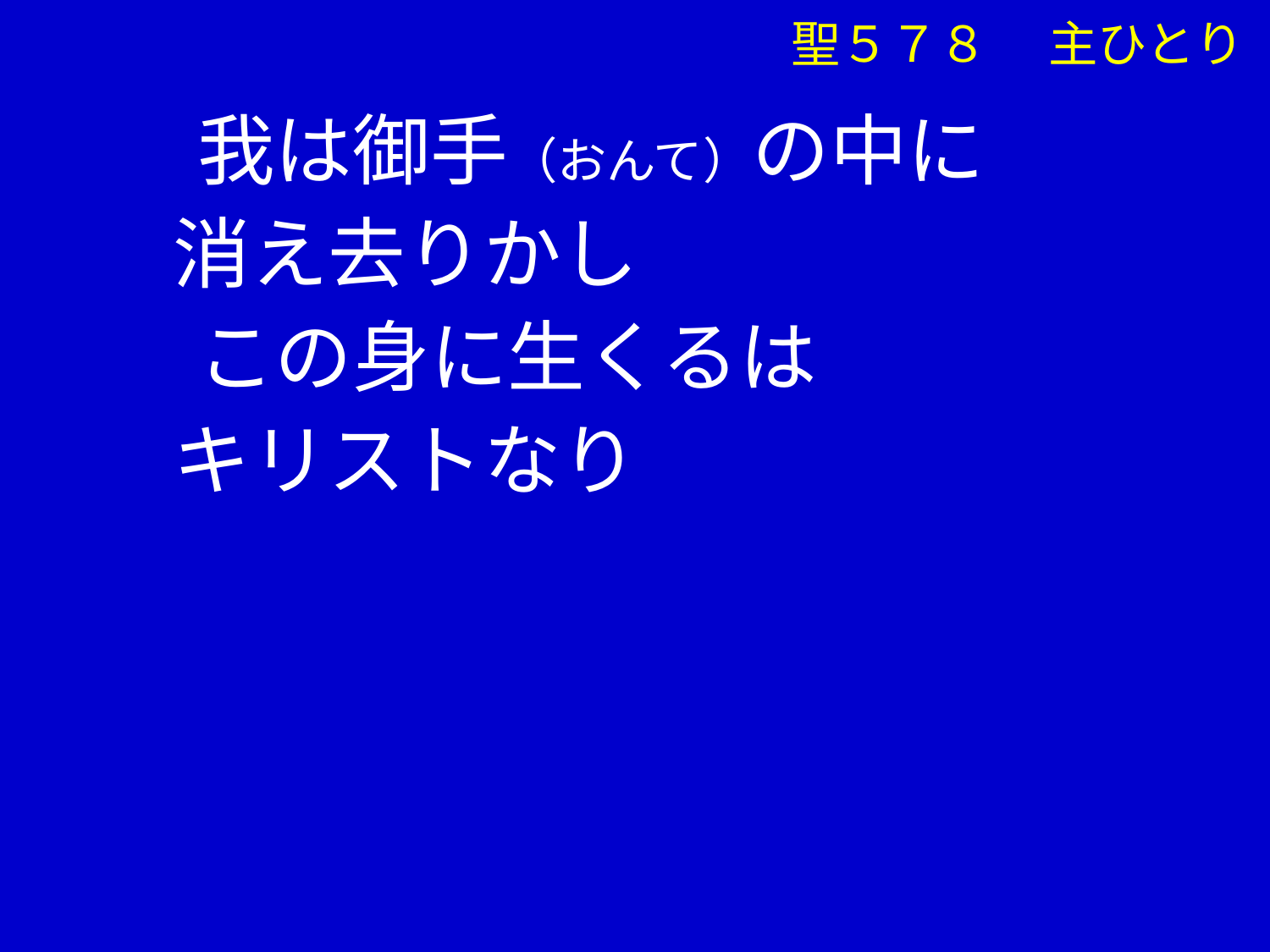

我は御手（おんて）の中に
   消え去りかし
　 この身に生くるは
   キリストなり
　　　　　　　聖５７８　 主ひとり